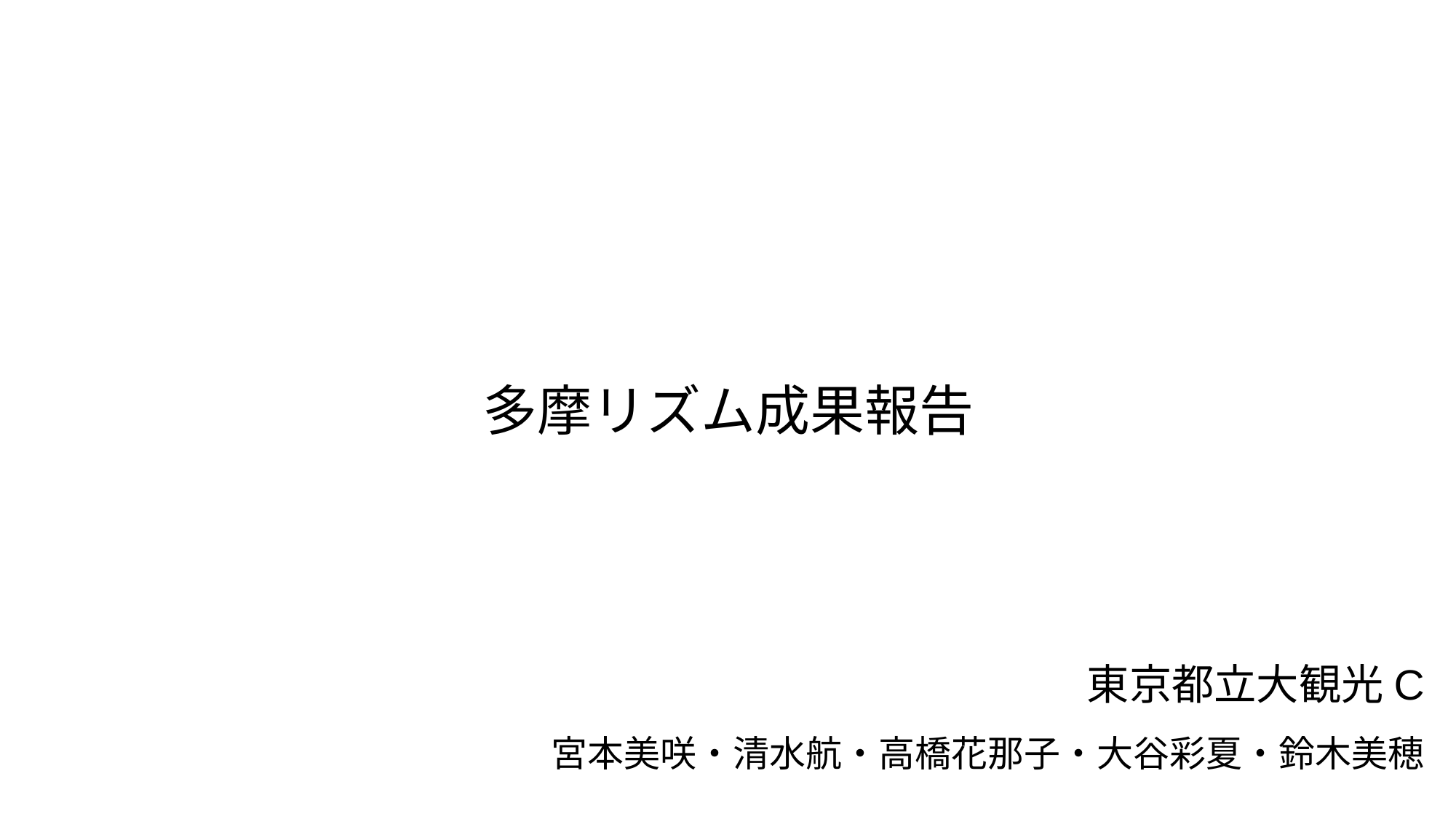

多摩リズム成果報告
東京都立大観光C
宮本美咲・清水航・高橋花那子・大谷彩夏・鈴木美穂